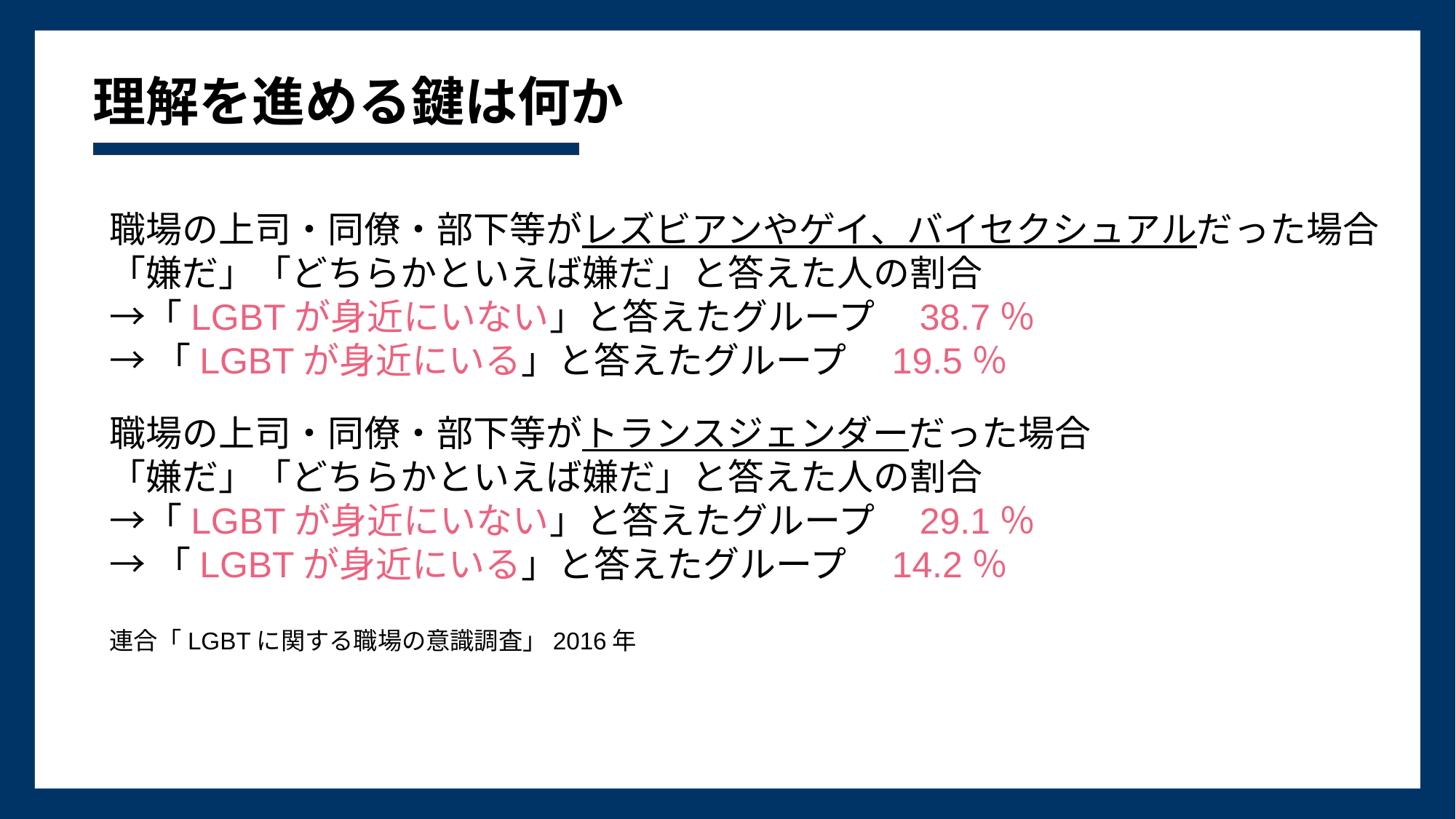

# 理解を進める鍵は何か

職場の上司・同僚・部下等がレズビアンやゲイ、バイセクシュアルだった場合
「嫌だ」「どちらかといえば嫌だ」と答えた人の割合
→「LGBTが身近にいない」と答えたグループ　38.7％
→「LGBTが身近にいる」と答えたグループ　19.5％
職場の上司・同僚・部下等がトランスジェンダーだった場合
「嫌だ」「どちらかといえば嫌だ」と答えた人の割合
→「LGBTが身近にいない」と答えたグループ　29.1％
→「LGBTが身近にいる」と答えたグループ　14.2％
連合「LGBTに関する職場の意識調査」2016年